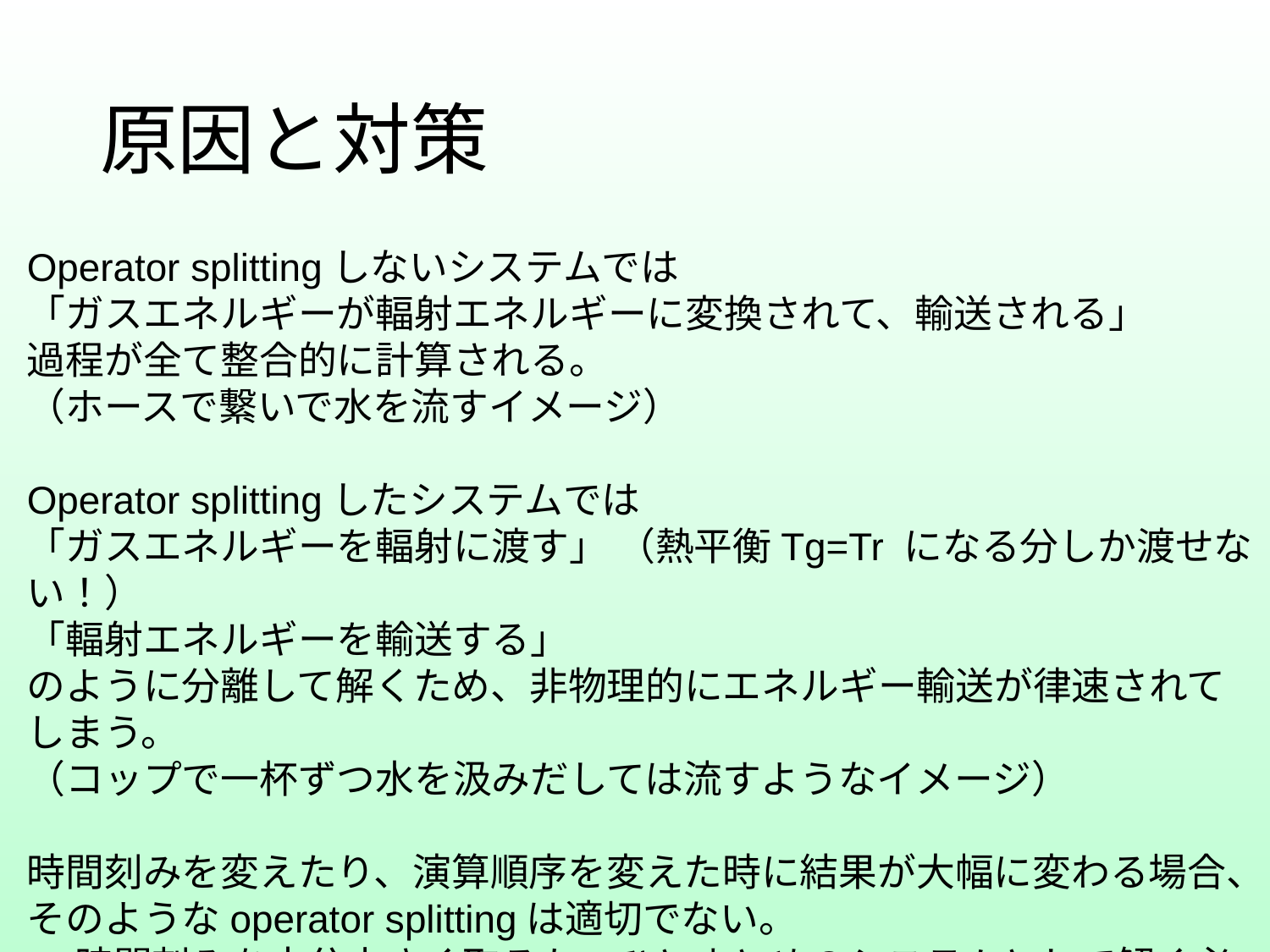

# 原因と対策
Operator splittingしないシステムでは
「ガスエネルギーが輻射エネルギーに変換されて、輸送される」
過程が全て整合的に計算される。
（ホースで繋いで水を流すイメージ）

Operator splittingしたシステムでは
「ガスエネルギーを輻射に渡す」 （熱平衡Tg=Tr になる分しか渡せない！）
「輻射エネルギーを輸送する」
のように分離して解くため、非物理的にエネルギー輸送が律速されてしまう。
（コップで一杯ずつ水を汲みだしては流すようなイメージ）

時間刻みを変えたり、演算順序を変えた時に結果が大幅に変わる場合、
そのようなoperator splittingは適切でない。
→時間刻みを十分小さく取るか、ひとまとめのシステムとして解く必要がある。
（輻射-ガス相互作用が十分速いならTg=Trを仮定した方が良い場合もある）